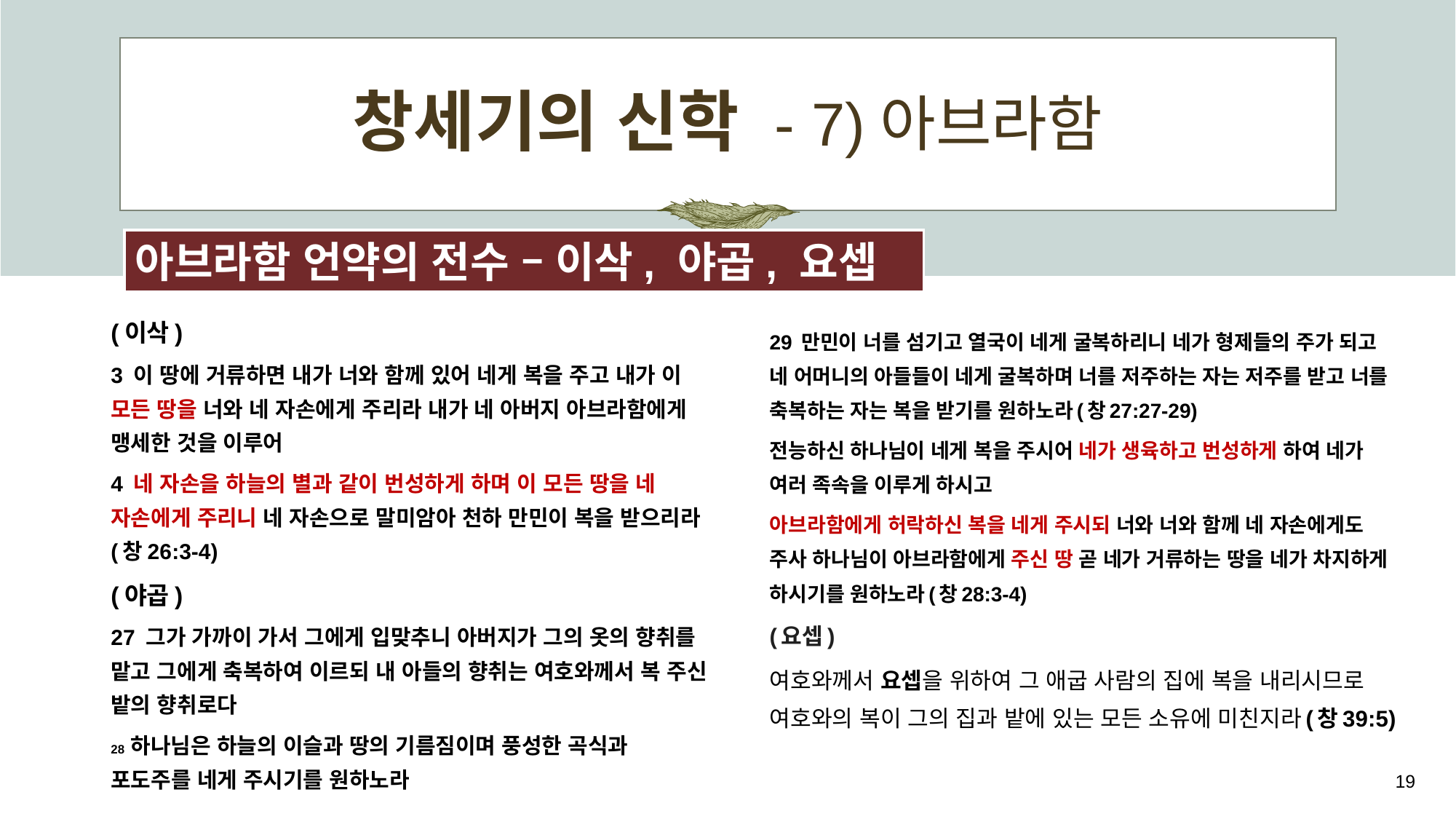

# 창세기의 신학 - 7)아브라함
아브라함 언약의 전수 – 이삭, 야곱, 요셉
(이삭)
3 이 땅에 거류하면 내가 너와 함께 있어 네게 복을 주고 내가 이 모든 땅을 너와 네 자손에게 주리라 내가 네 아버지 아브라함에게 맹세한 것을 이루어
4 네 자손을 하늘의 별과 같이 번성하게 하며 이 모든 땅을 네 자손에게 주리니 네 자손으로 말미암아 천하 만민이 복을 받으리라(창26:3-4)
(야곱)
27 그가 가까이 가서 그에게 입맞추니 아버지가 그의 옷의 향취를 맡고 그에게 축복하여 이르되 내 아들의 향취는 여호와께서 복 주신 밭의 향취로다
28 하나님은 하늘의 이슬과 땅의 기름짐이며 풍성한 곡식과 포도주를 네게 주시기를 원하노라
29 만민이 너를 섬기고 열국이 네게 굴복하리니 네가 형제들의 주가 되고 네 어머니의 아들들이 네게 굴복하며 너를 저주하는 자는 저주를 받고 너를 축복하는 자는 복을 받기를 원하노라(창27:27-29)
전능하신 하나님이 네게 복을 주시어 네가 생육하고 번성하게 하여 네가 여러 족속을 이루게 하시고
아브라함에게 허락하신 복을 네게 주시되 너와 너와 함께 네 자손에게도 주사 하나님이 아브라함에게 주신 땅 곧 네가 거류하는 땅을 네가 차지하게 하시기를 원하노라(창28:3-4)
(요셉)
여호와께서 요셉을 위하여 그 애굽 사람의 집에 복을 내리시므로 여호와의 복이 그의 집과 밭에 있는 모든 소유에 미친지라(창39:5)

19